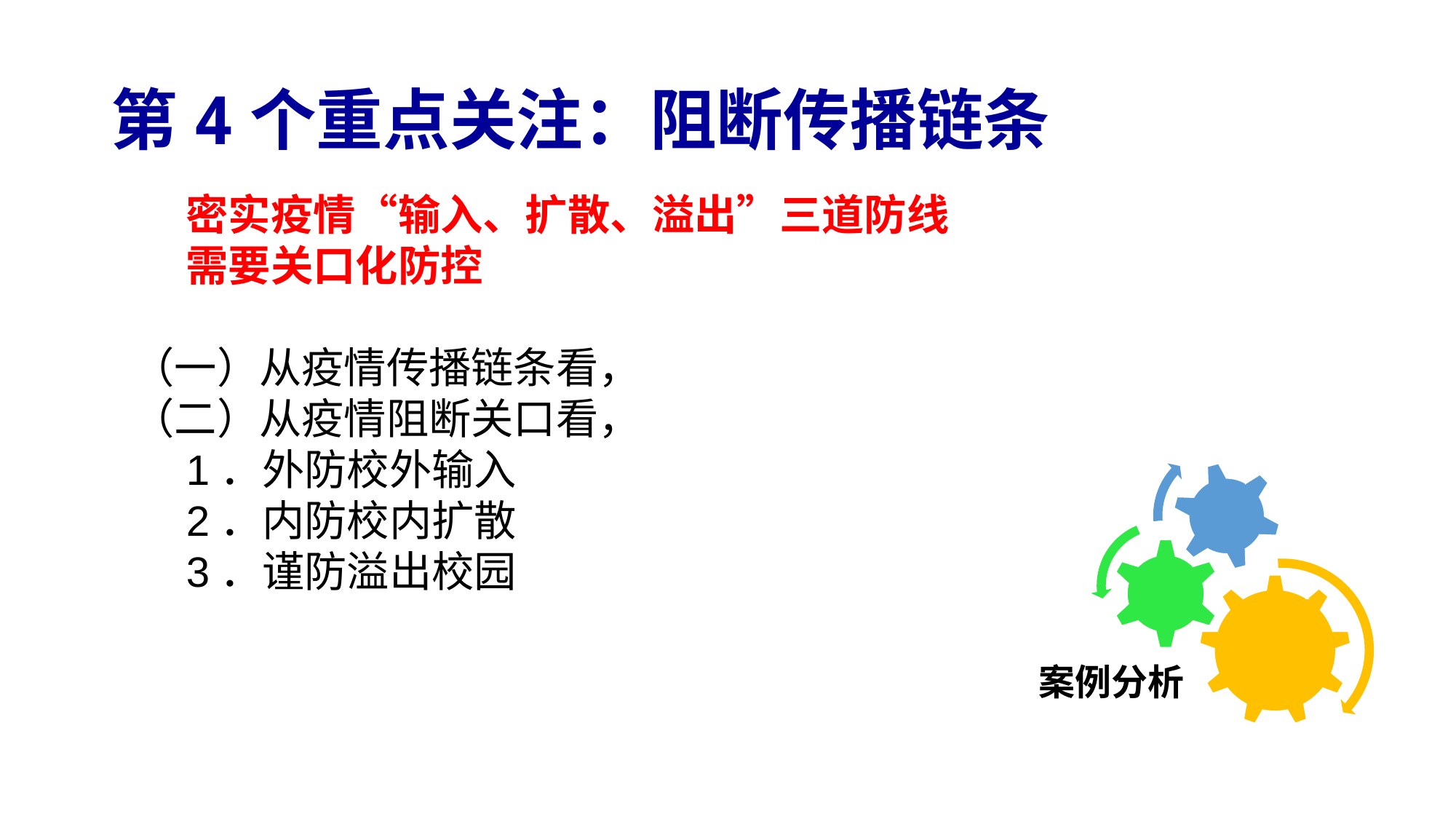

# 第4个重点关注：阻断传播链条
密实疫情“输入、扩散、溢出”三道防线
需要关口化防控

（一）从疫情传播链条看，
（二）从疫情阻断关口看，
1．外防校外输入
2．内防校内扩散
3．谨防溢出校园

案例分析